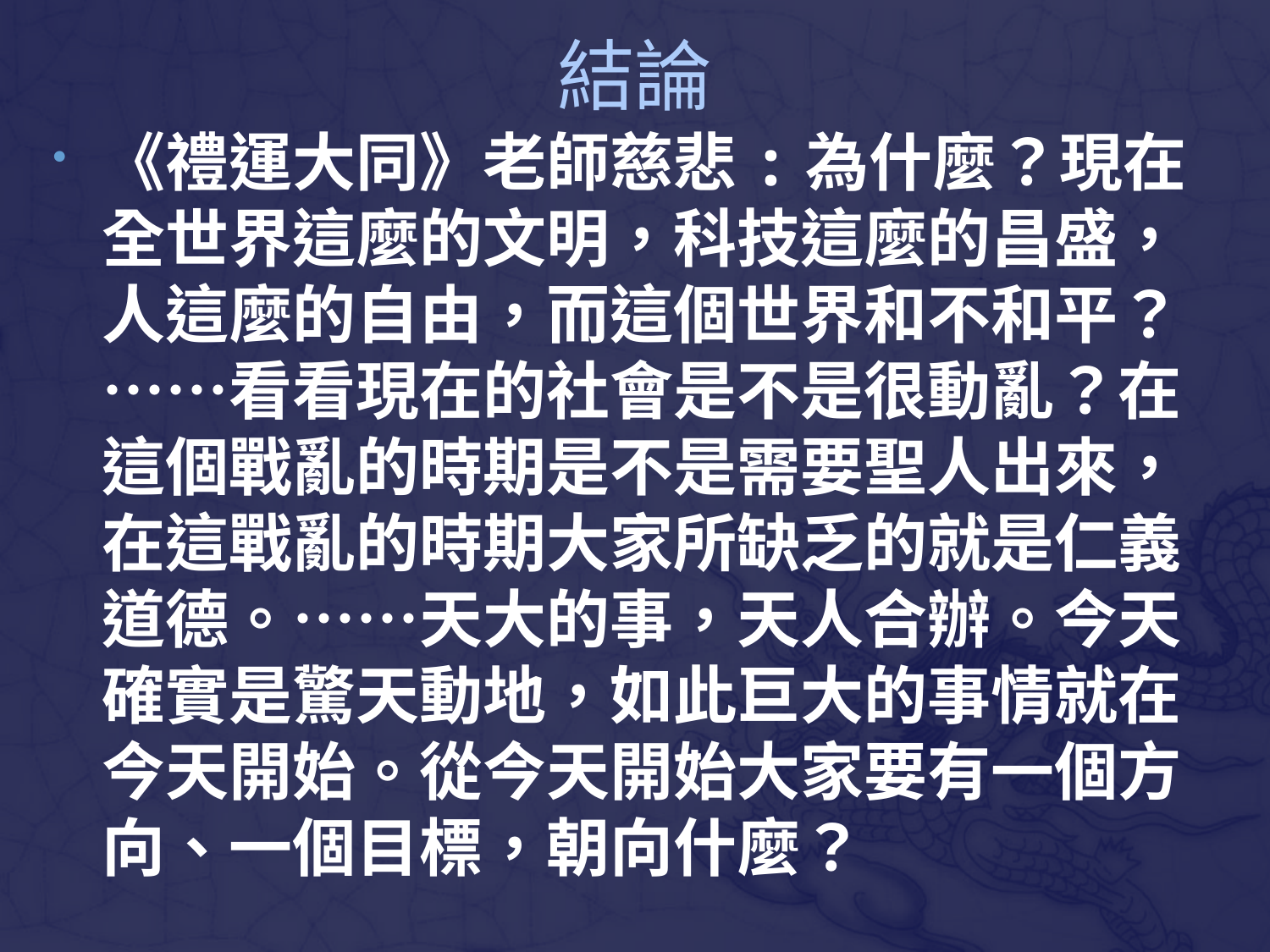

# 結論
《禮運大同》老師慈悲:為什麼？現在全世界這麼的文明，科技這麼的昌盛，人這麼的自由，而這個世界和不和平？……看看現在的社會是不是很動亂？在這個戰亂的時期是不是需要聖人出來，在這戰亂的時期大家所缺乏的就是仁義道德。……天大的事，天人合辦。今天確實是驚天動地，如此巨大的事情就在今天開始。從今天開始大家要有一個方向、一個目標，朝向什麼？